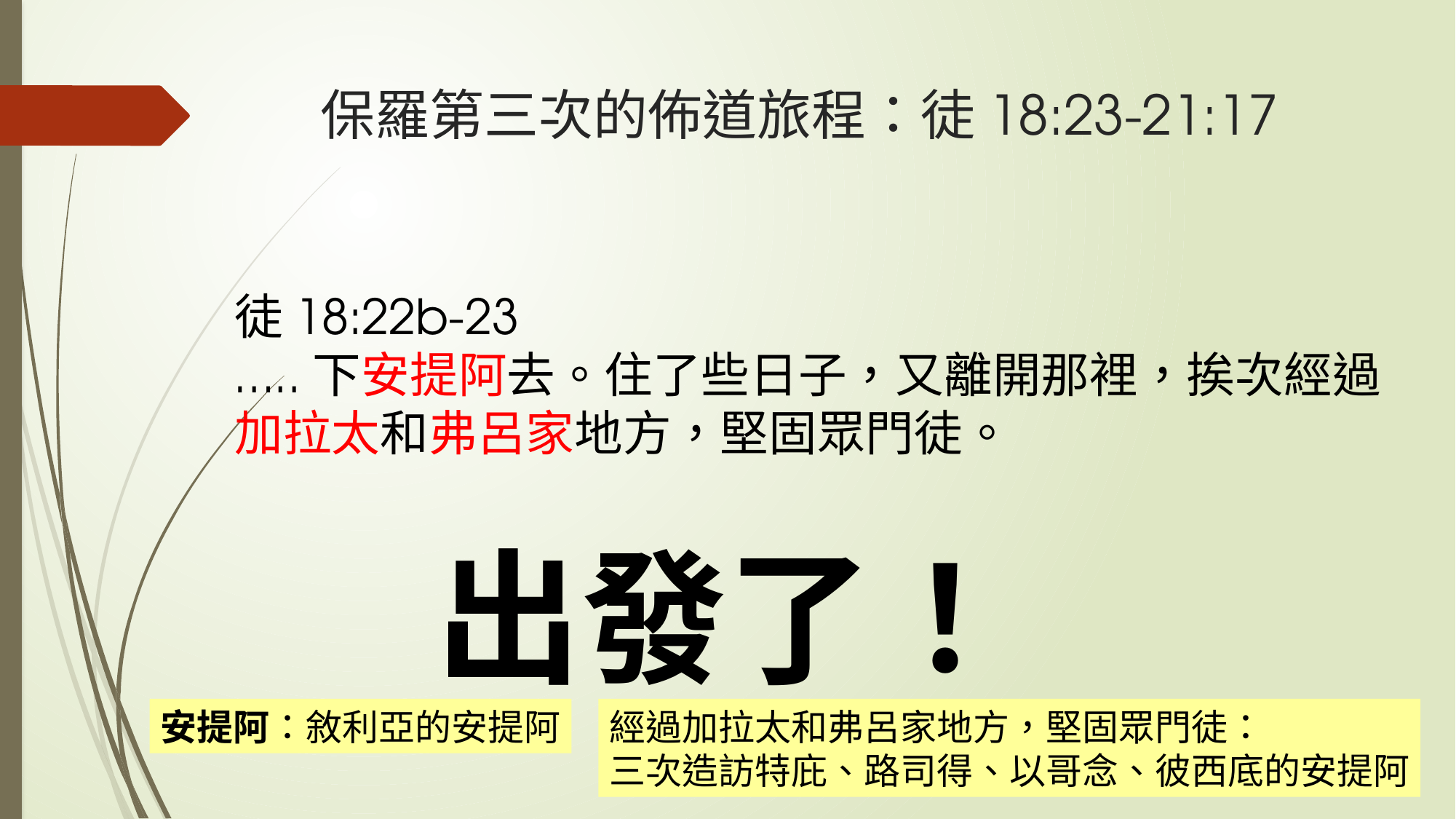

# 保羅第三次的佈道旅程：徒18:23-21:17
徒18:22b-23
…..下安提阿去。住了些日子，又離開那裡，挨次經過
加拉太和弗呂家地方，堅固眾門徒。

出發了！
安提阿：敘利亞的安提阿
經過加拉太和弗呂家地方，堅固眾門徒：
三次造訪特庇、路司得、以哥念、彼西底的安提阿